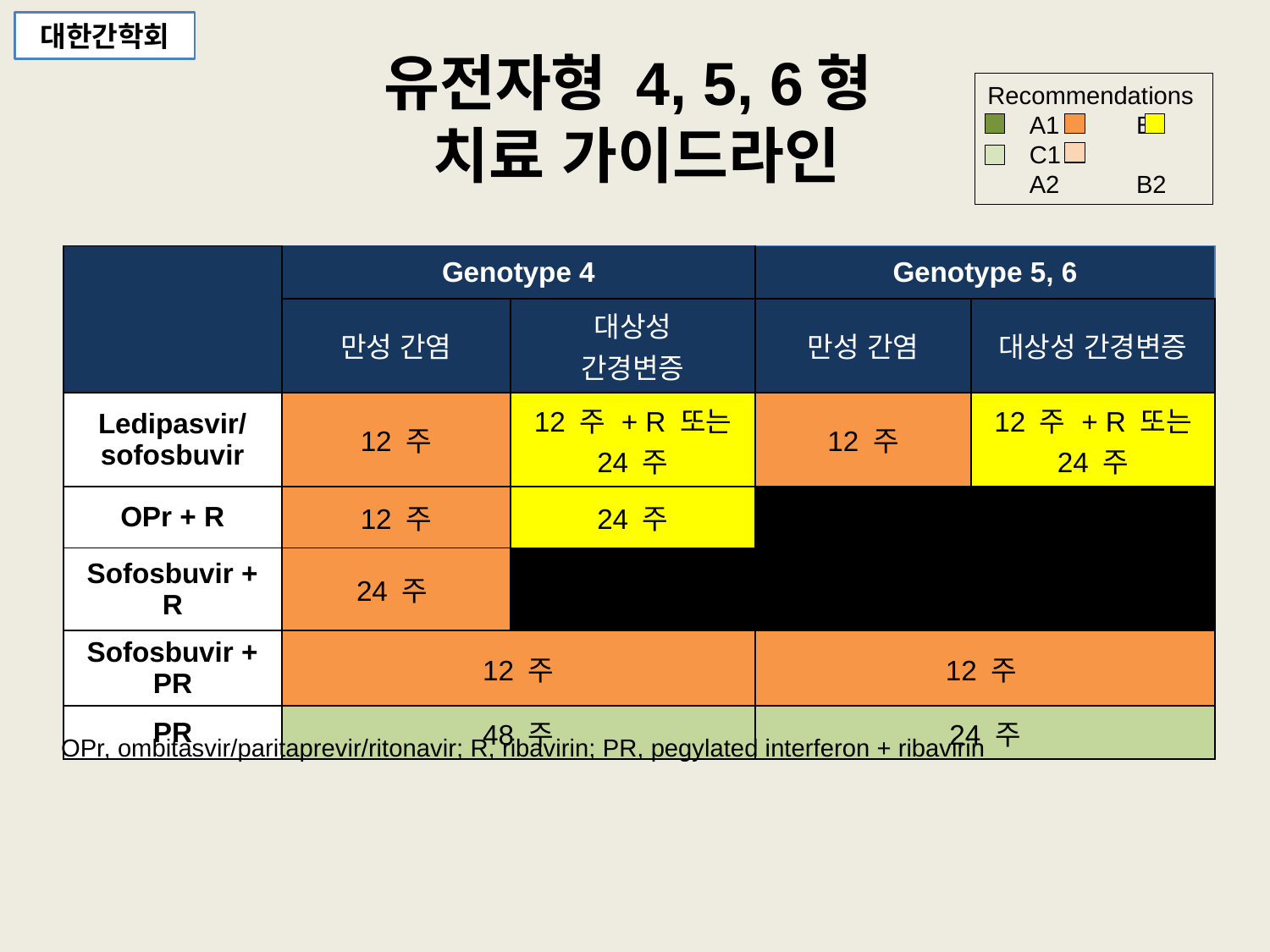

대한간학회
# 유전자형 4, 5, 6형 치료 가이드라인
Recommendations
      A1           B1           C1
      A2           B2

|  | Genotype 4 |  | Genotype 5, 6 |  |
| --- | --- | --- | --- | --- |
|  | 만성 간염 | 대상성 간경변증 | 만성 간염 | 대상성 간경변증 |
| Ledipasvir/ sofosbuvir | 12 주 | 12 주 + R 또는 24 주 | 12 주 | 12 주 + R 또는 24 주 |
| OPr + R | 12 주 | 24 주 |  |  |
| Sofosbuvir + R | 24 주 |  |  |  |
| Sofosbuvir + PR | 12 주 |  | 12 주 |  |
| PR | 48 주 |  | 24 주 |  |
OPr, ombitasvir/paritaprevir/ritonavir; R, ribavirin; PR, pegylated interferon + ribavirin